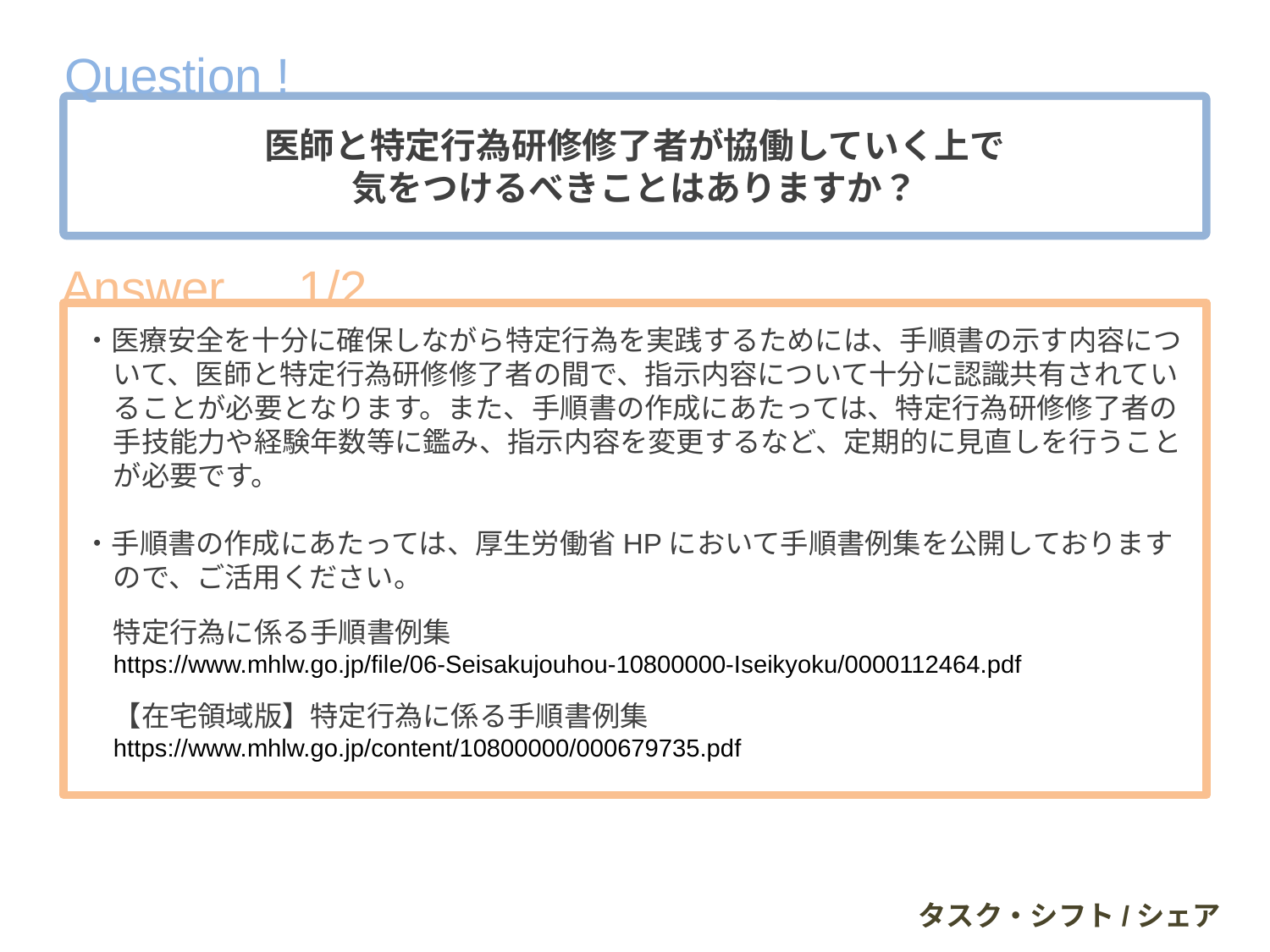

Question !
医師と特定行為研修修了者が協働していく上で
気をつけるべきことはありますか？
Answer　1/2
・医療安全を十分に確保しながら特定行為を実践するためには、手順書の示す内容について、医師と特定行為研修修了者の間で、指示内容について十分に認識共有されていることが必要となります。また、手順書の作成にあたっては、特定行為研修修了者の手技能力や経験年数等に鑑み、指示内容を変更するなど、定期的に見直しを行うことが必要です。

・手順書の作成にあたっては、厚生労働省HPにおいて手順書例集を公開しておりますので、ご活用ください。
特定行為に係る手順書例集
https://www.mhlw.go.jp/file/06-Seisakujouhou-10800000-Iseikyoku/0000112464.pdf
【在宅領域版】特定行為に係る手順書例集
https://www.mhlw.go.jp/content/10800000/000679735.pdf
タスク・シフト/シェア